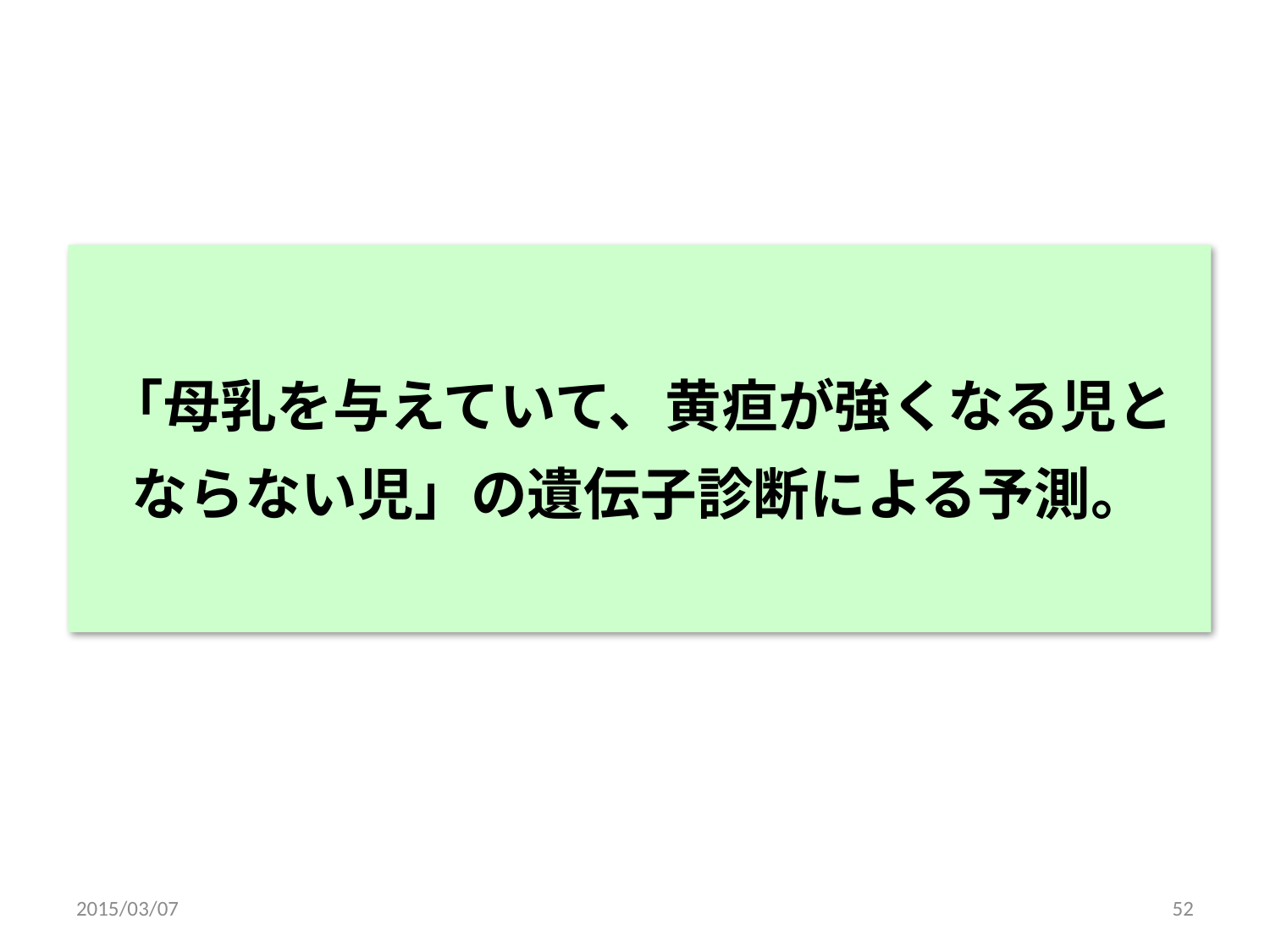

# 「母乳を与えていて、黄疸が強くなる児とならない児」の遺伝子診断による予測。
2015/03/07
52